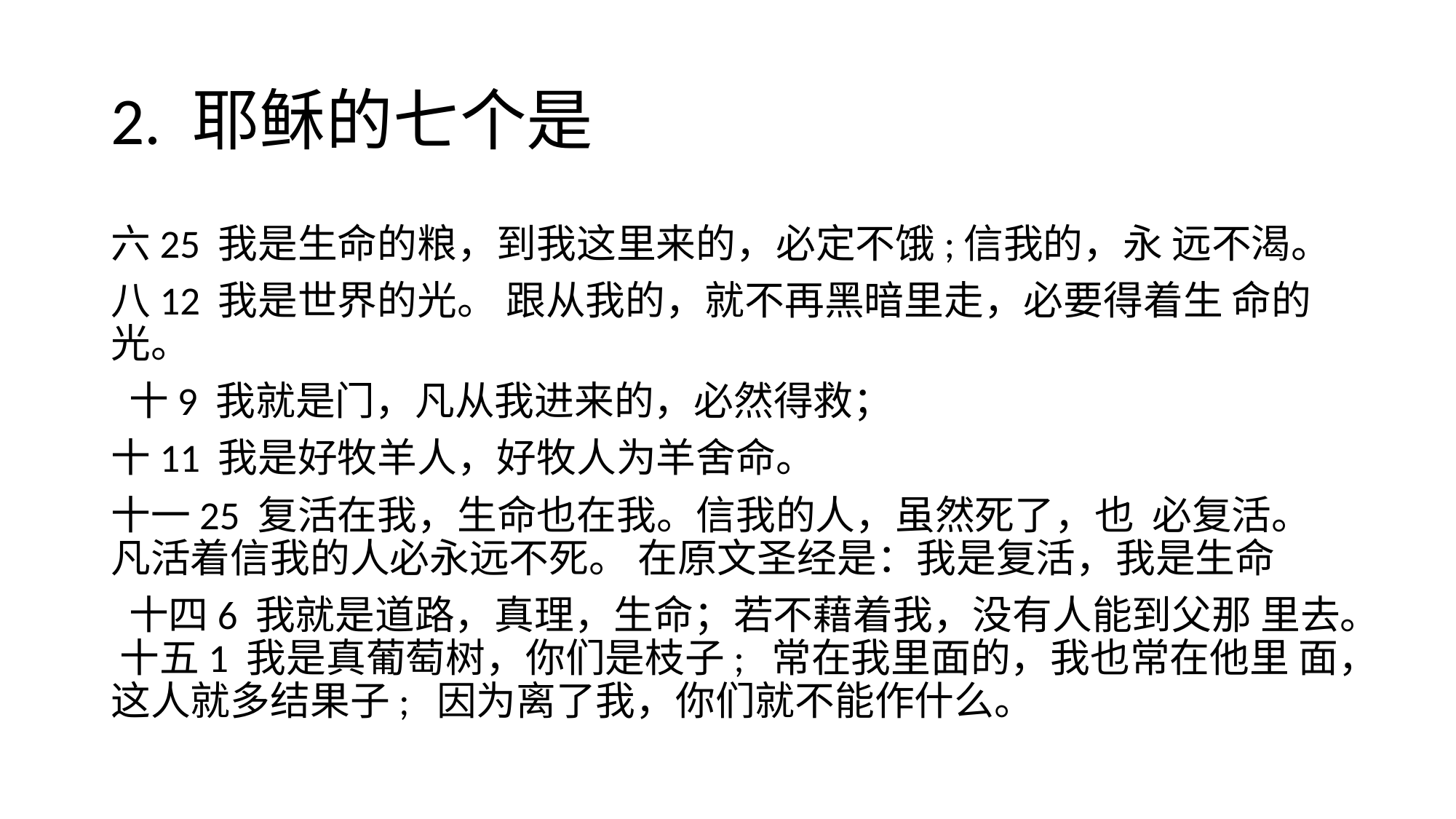

# 2. 耶稣的七个是
六25 我是生命的粮，到我这里来的，必定不饿;信我的，永 远不渴。
八12 我是世界的光。 跟从我的，就不再黑暗里走，必要得着生 命的光。
 十9 我就是门，凡从我进来的，必然得救；
十11 我是好牧羊人，好牧人为羊舍命。
十一25 复活在我，生命也在我。信我的人，虽然死了，也  必复活。凡活着信我的人必永远不死。 在原文圣经是：我是复活，我是生命
 十四6 我就是道路，真理，生命；若不藉着我，没有人能到父那 里去。 十五1 我是真葡萄树，你们是枝子;  常在我里面的，我也常在他里 面，这人就多结果子;  因为离了我，你们就不能作什么。